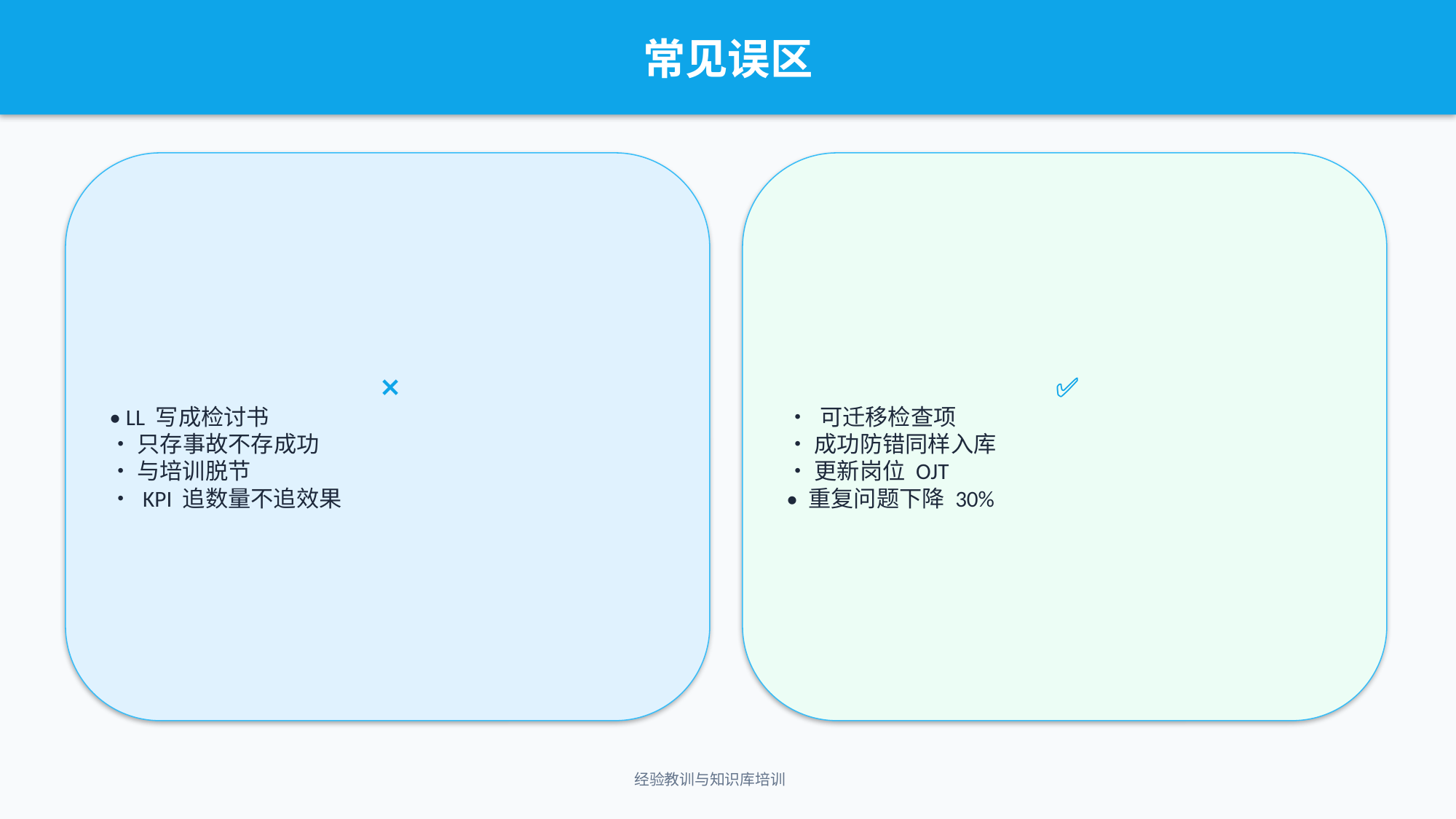

常见误区
❌
• LL 写成检讨书
• 只存事故不存成功
• 与培训脱节
• KPI 追数量不追效果
✅
• 可迁移检查项
• 成功防错同样入库
• 更新岗位 OJT
• 重复问题下降 30%
经验教训与知识库培训